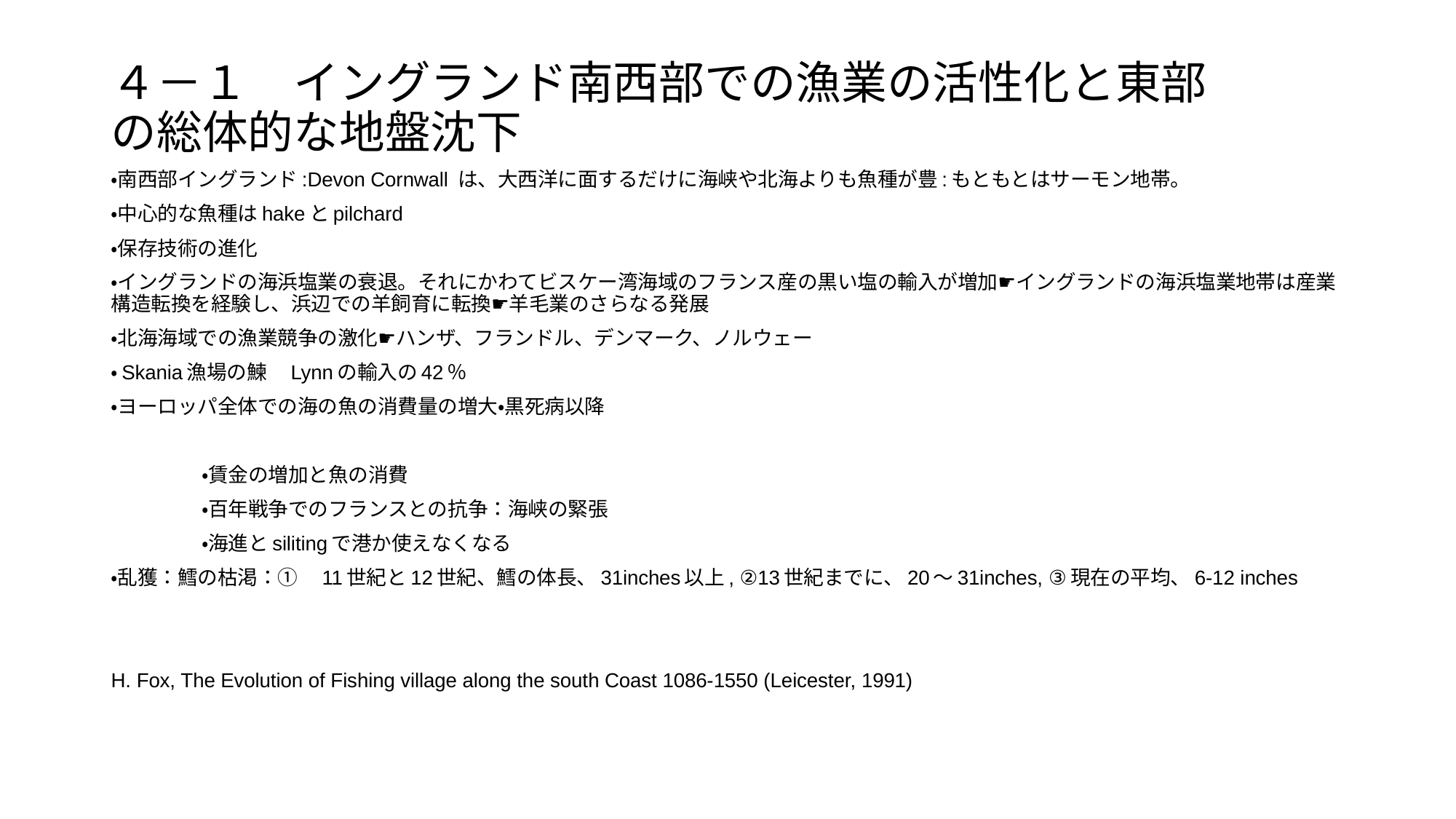

# ４－１　イングランド南西部での漁業の活性化と東部の総体的な地盤沈下
・南西部イングランド:Devon Cornwall は、大西洋に面するだけに海峡や北海よりも魚種が豊:もともとはサーモン地帯。
・中心的な魚種はhakeとpilchard
・保存技術の進化
・イングランドの海浜塩業の衰退。それにかわてビスケー湾海域のフランス産の黒い塩の輸入が増加☛イングランドの海浜塩業地帯は産業構造転換を経験し、浜辺での羊飼育に転換☛羊毛業のさらなる発展
・北海海域での漁業競争の激化☛ハンザ、フランドル、デンマーク、ノルウェー
・Skania漁場の鰊　Lynnの輸入の42％
・ヨーロッパ全体での海の魚の消費量の増大・黒死病以降

	・賃金の増加と魚の消費
	・百年戦争でのフランスとの抗争：海峡の緊張
	・海進とsilitingで港か使えなくなる
・乱獲：鱈の枯渇：①　11世紀と12世紀、鱈の体長、31inches以上, ②13世紀までに、20～31inches, ③現在の平均、6-12 inches

H. Fox, The Evolution of Fishing village along the south Coast 1086-1550 (Leicester, 1991)